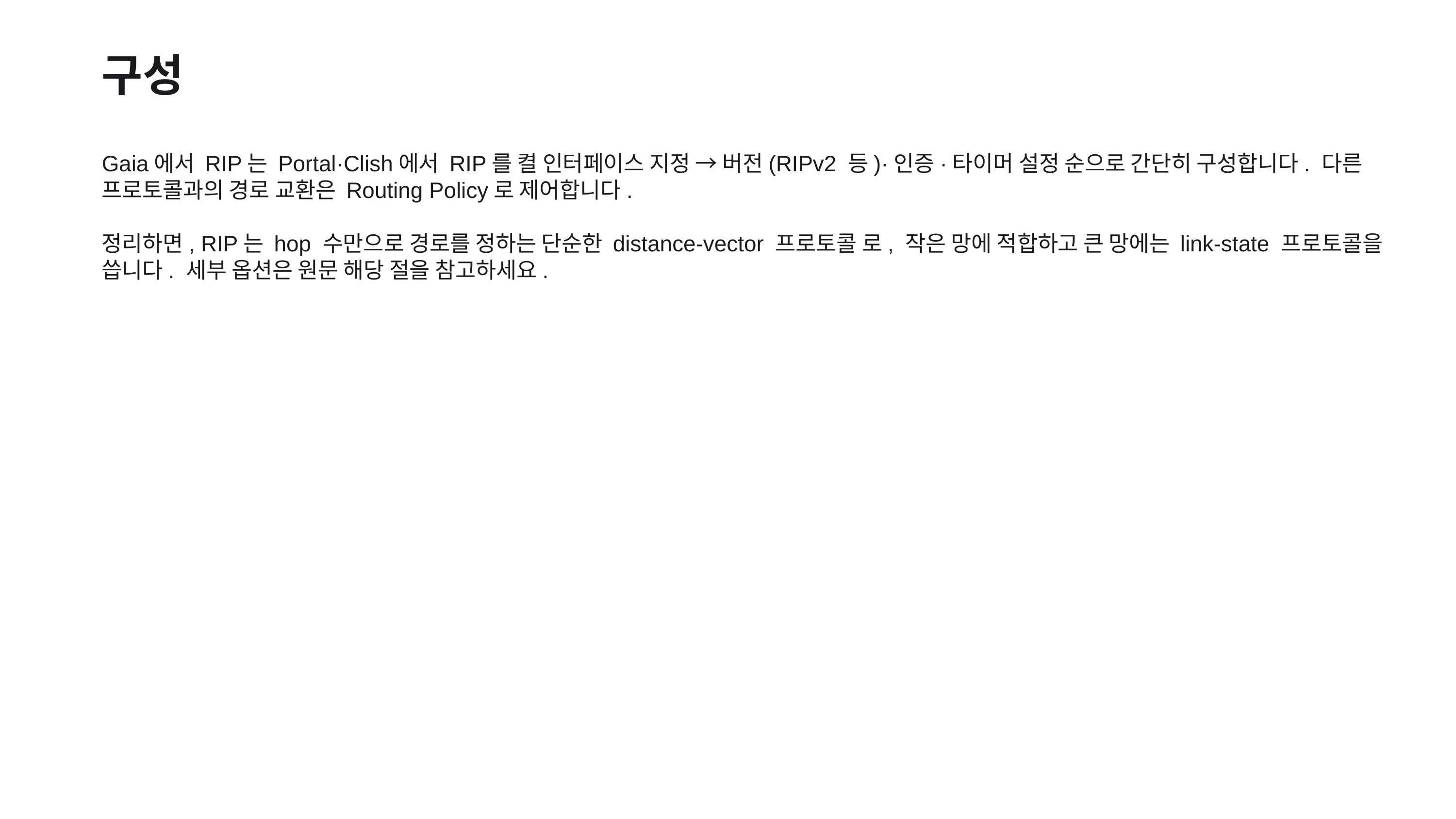

구성
Gaia에서 RIP는 Portal·Clish에서 RIP를 켤 인터페이스 지정 → 버전(RIPv2 등)·인증·타이머 설정 순으로 간단히 구성합니다. 다른 프로토콜과의 경로 교환은 Routing Policy로 제어합니다.

정리하면, RIP는 hop 수만으로 경로를 정하는 단순한 distance-vector 프로토콜 로, 작은 망에 적합하고 큰 망에는 link-state 프로토콜을 씁니다. 세부 옵션은 원문 해당 절을 참고하세요.